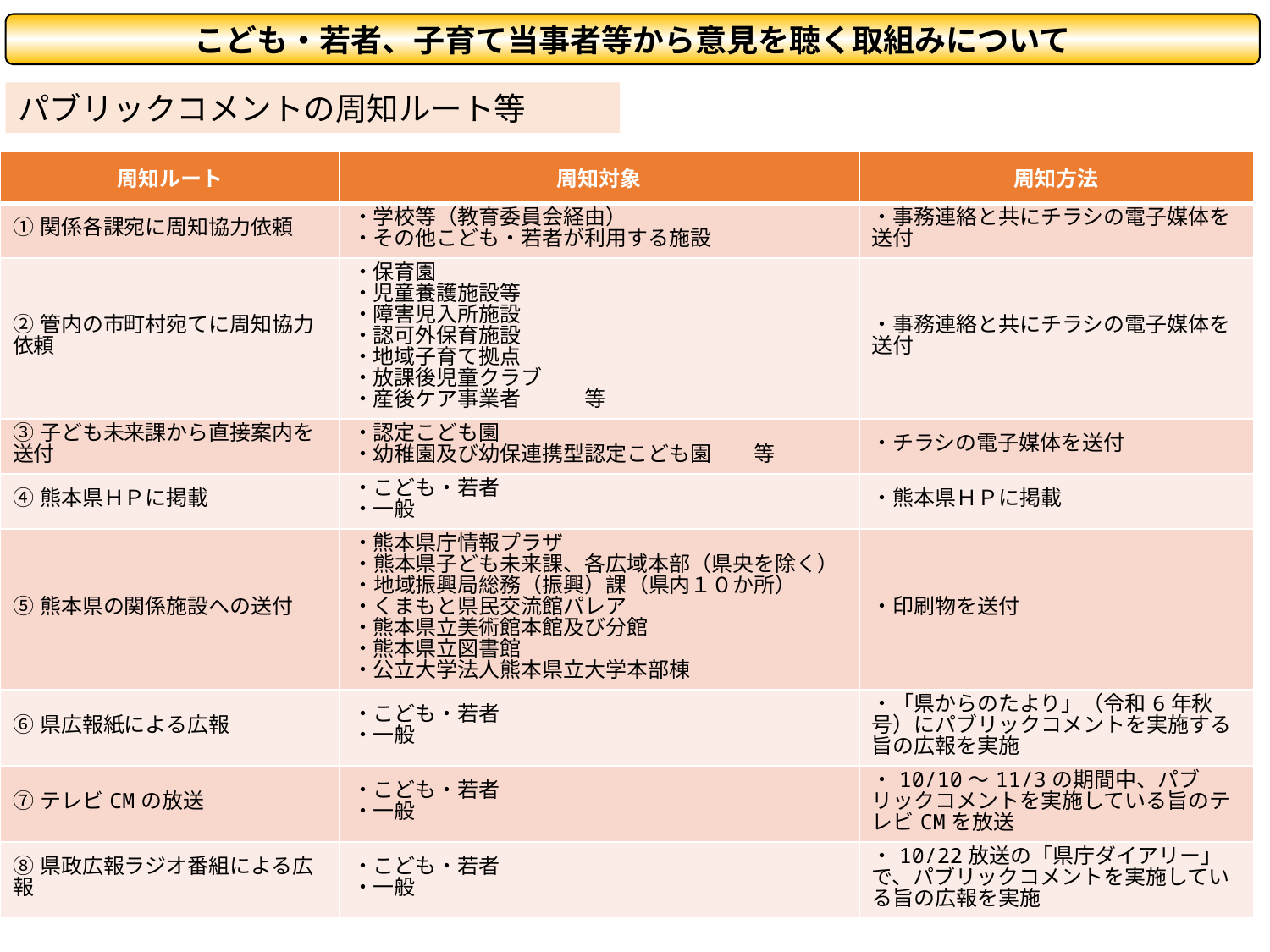

こども・若者、子育て当事者等から意見を聴く取組みについて
パブリックコメントの周知ルート等
| 周知ルート | 周知対象 | 周知方法 |
| --- | --- | --- |
| ①関係各課宛に周知協力依頼 | ・学校等（教育委員会経由） ・その他こども・若者が利用する施設 | ・事務連絡と共にチラシの電子媒体を送付 |
| ②管内の市町村宛てに周知協力依頼 | ・保育園 ・児童養護施設等 ・障害児入所施設 ・認可外保育施設 ・地域子育て拠点 ・放課後児童クラブ ・産後ケア事業者　　　等 | ・事務連絡と共にチラシの電子媒体を送付 |
| ③子ども未来課から直接案内を送付 | ・認定こども園 ・幼稚園及び幼保連携型認定こども園　　等 | ・チラシの電子媒体を送付 |
| ④熊本県ＨＰに掲載 | ・こども・若者 ・一般 | ・熊本県ＨＰに掲載 |
| ⑤熊本県の関係施設への送付 | ・熊本県庁情報プラザ ・熊本県子ども未来課、各広域本部（県央を除く） ・地域振興局総務（振興）課（県内１０か所） ・くまもと県民交流館パレア ・熊本県立美術館本館及び分館 ・熊本県立図書館 ・公立大学法人熊本県立大学本部棟 | ・印刷物を送付 |
| ⑥県広報紙による広報 | ・こども・若者 ・一般 | ・「県からのたより」（令和6年秋号）にパブリックコメントを実施する旨の広報を実施 |
| ⑦テレビCMの放送 | ・こども・若者 ・一般 | ・10/10～11/3の期間中、パブリックコメントを実施している旨のテレビCMを放送 |
| ⑧県政広報ラジオ番組による広報 | ・こども・若者 ・一般 | ・10/22放送の「県庁ダイアリー」で、パブリックコメントを実施している旨の広報を実施 |